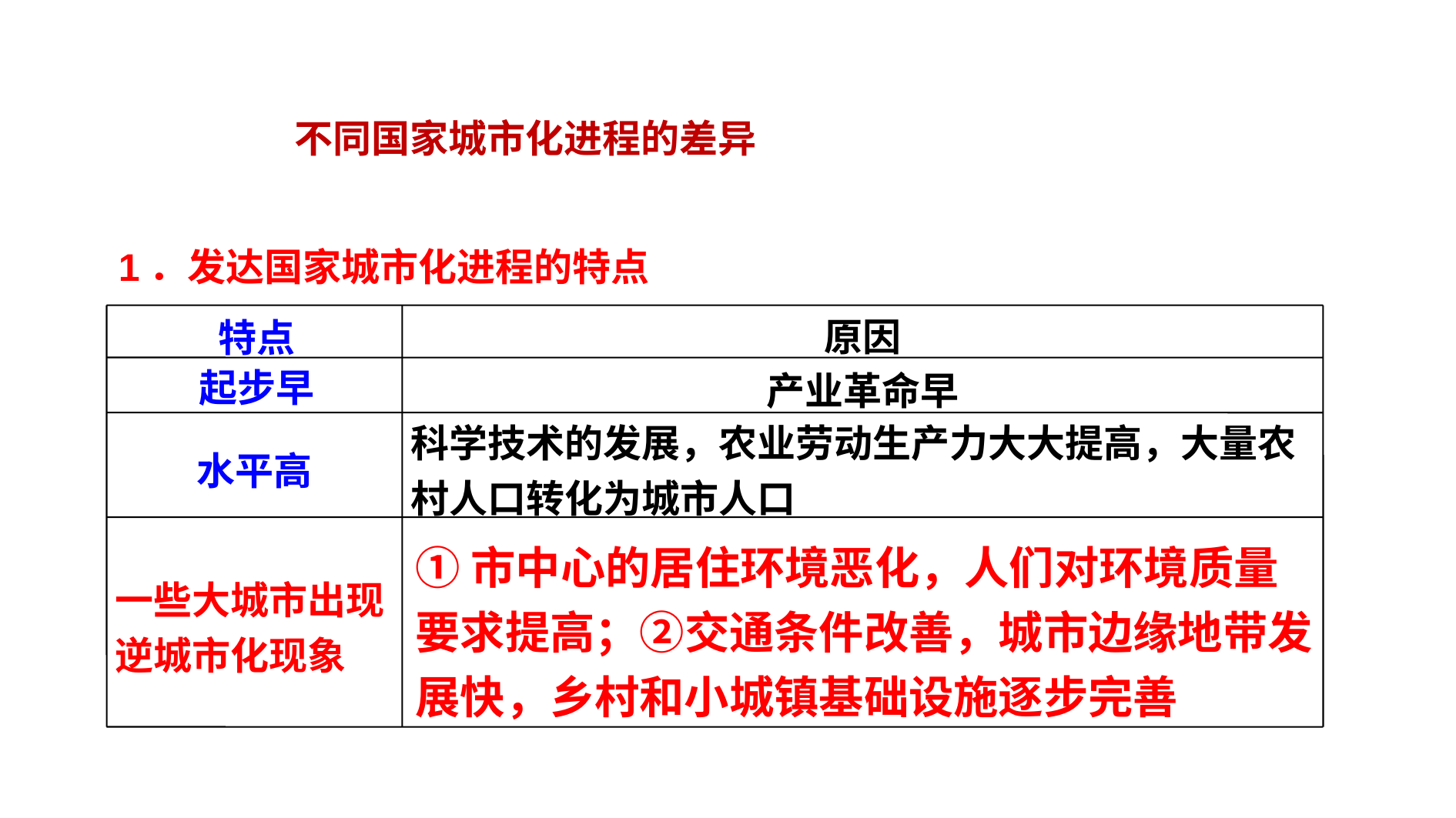

不同国家城市化进程的差异
1．发达国家城市化进程的特点

原因

特点
起步早

产业革命早

水平高
科学技术的发展，农业劳动生产力大大提高，大量农村人口转化为城市人口

一些大城市出现逆城市化现象
①市中心的居住环境恶化，人们对环境质量要求提高；②交通条件改善，城市边缘地带发展快，乡村和小城镇基础设施逐步完善